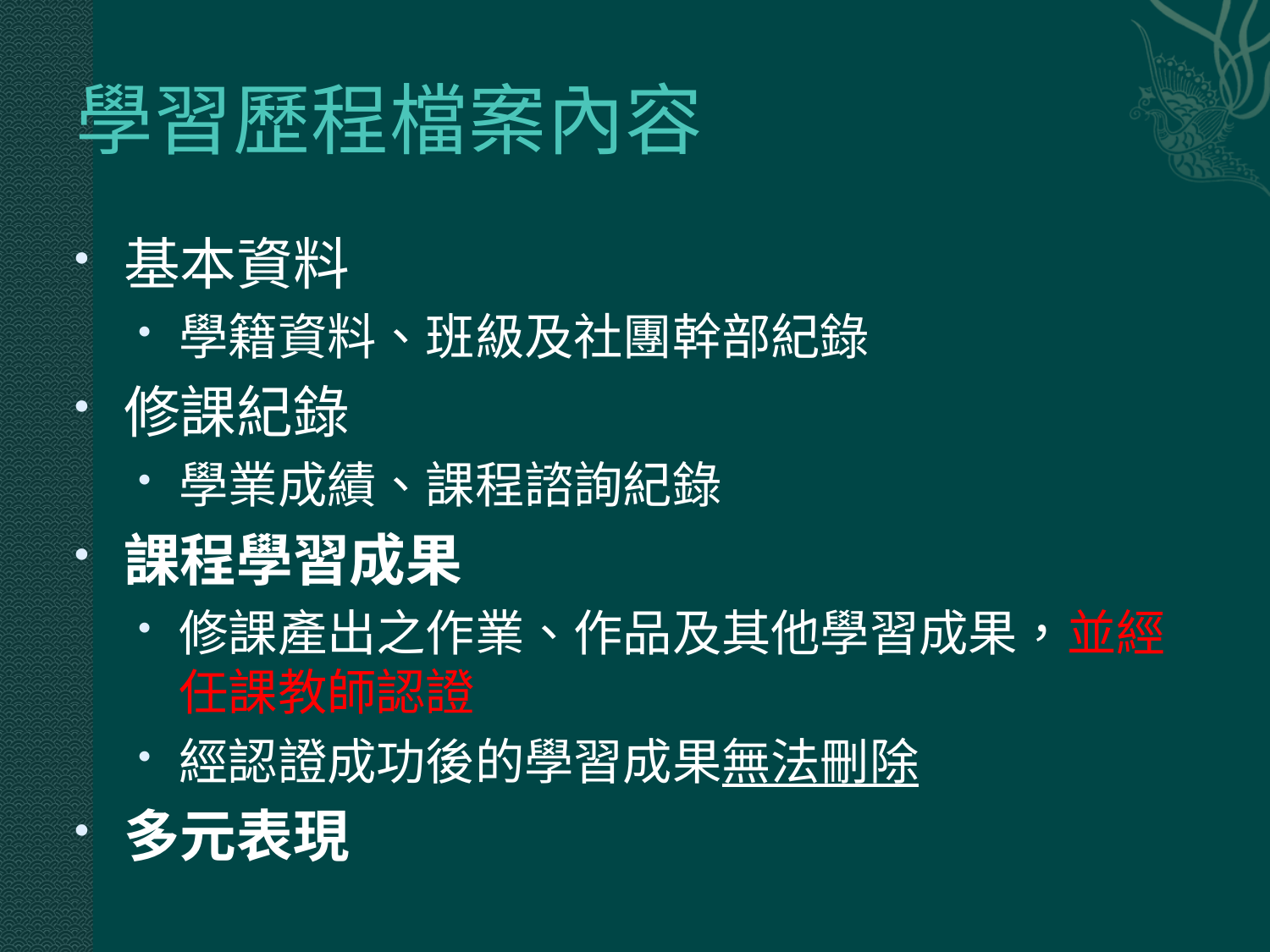

# 學習歷程檔案內容
基本資料
學籍資料、班級及社團幹部紀錄
修課紀錄
學業成績、課程諮詢紀錄
課程學習成果
修課產出之作業、作品及其他學習成果，並經任課教師認證
經認證成功後的學習成果無法刪除
多元表現